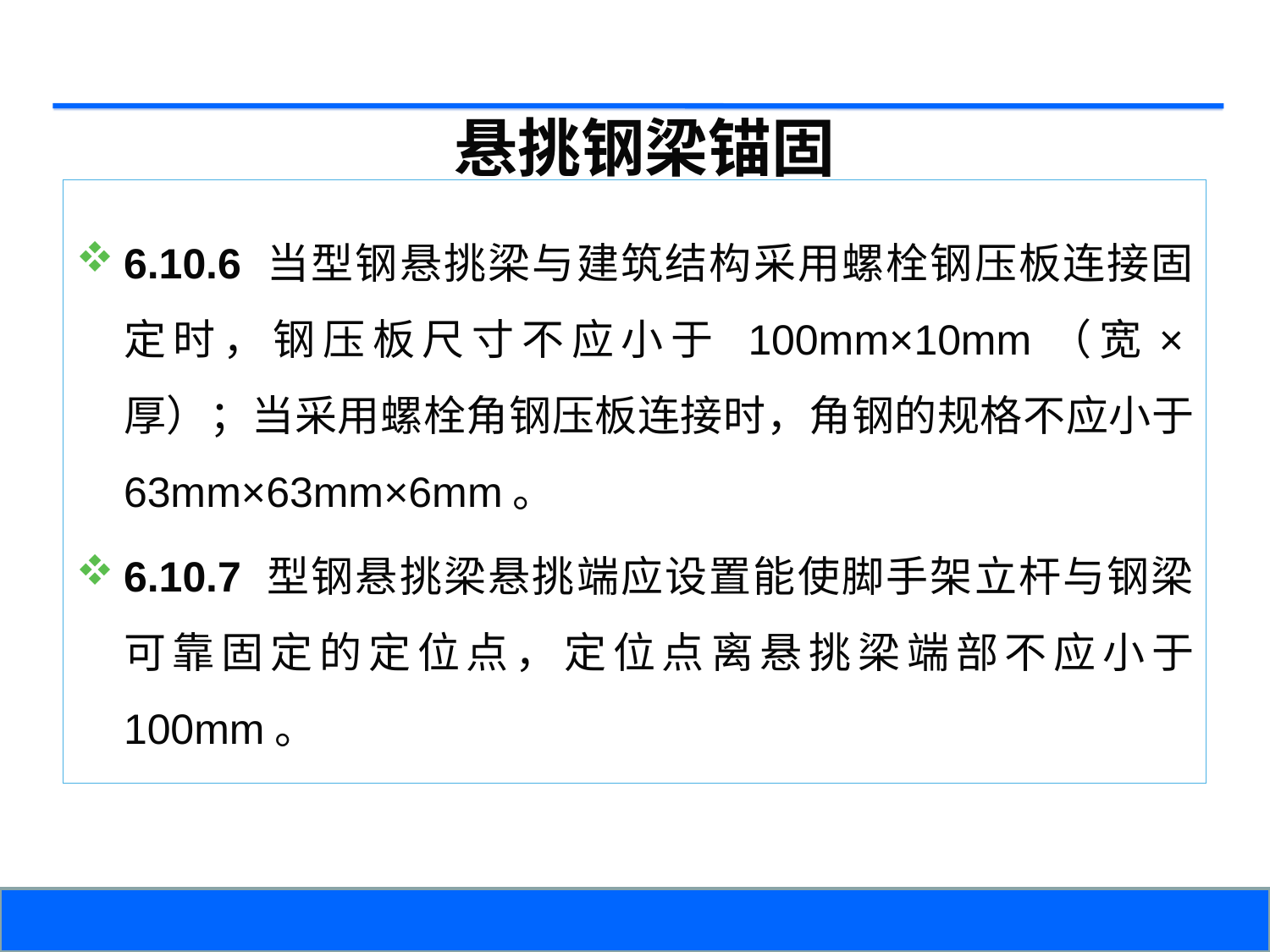

悬挑钢梁锚固
6.10.6 当型钢悬挑梁与建筑结构采用螺栓钢压板连接固定时，钢压板尺寸不应小于 100mm×10mm（宽×厚）；当采用螺栓角钢压板连接时，角钢的规格不应小于 63mm×63mm×6mm。
6.10.7 型钢悬挑梁悬挑端应设置能使脚手架立杆与钢梁可靠固定的定位点，定位点离悬挑梁端部不应小于 100mm。